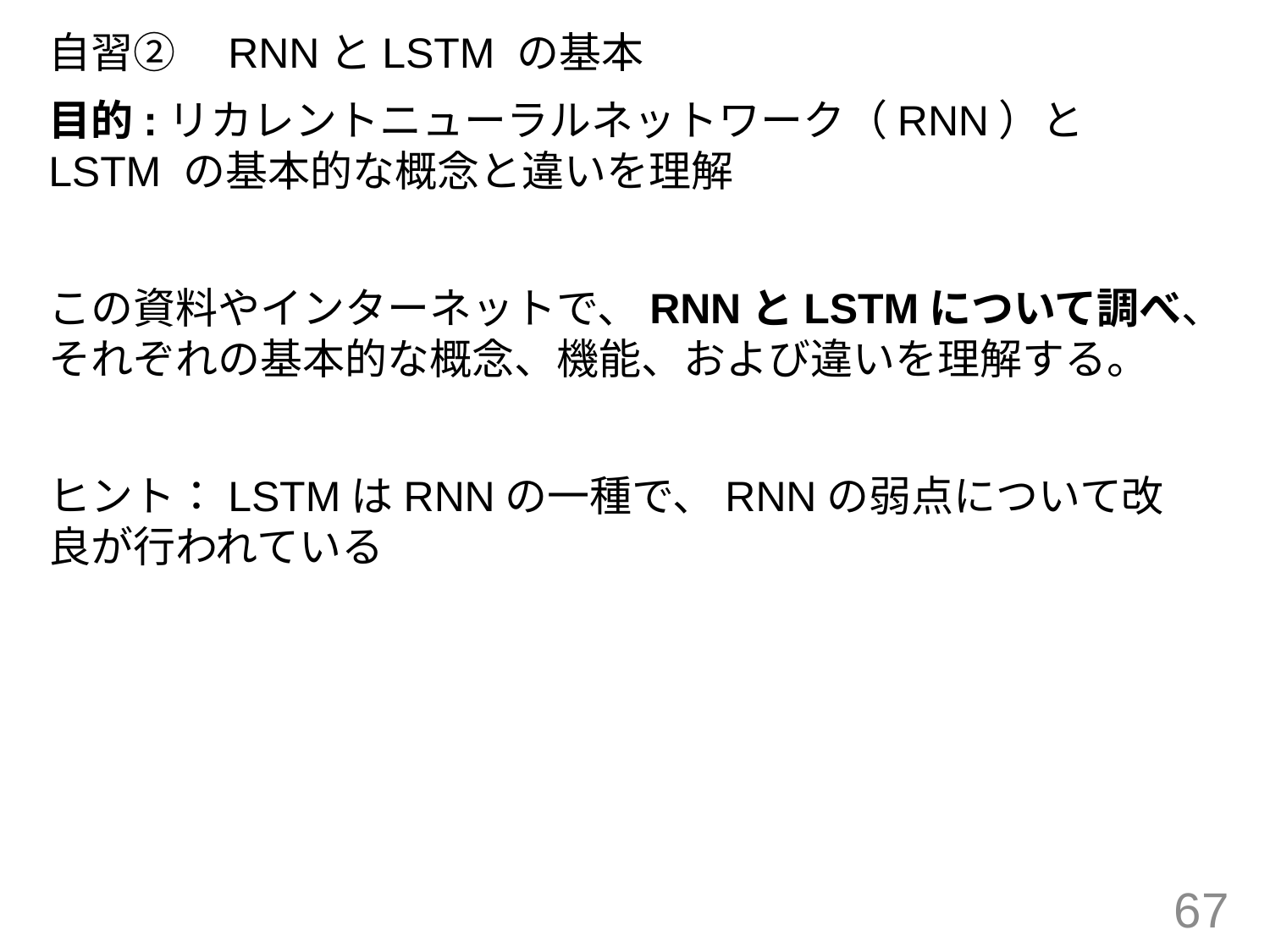

自習②　RNNとLSTM の基本
目的:リカレントニューラルネットワーク（RNN）と LSTM の基本的な概念と違いを理解

この資料やインターネットで、RNNとLSTMについて調べ、それぞれの基本的な概念、機能、および違いを理解する。

ヒント：LSTMはRNNの一種で、RNNの弱点について改良が行われている
67